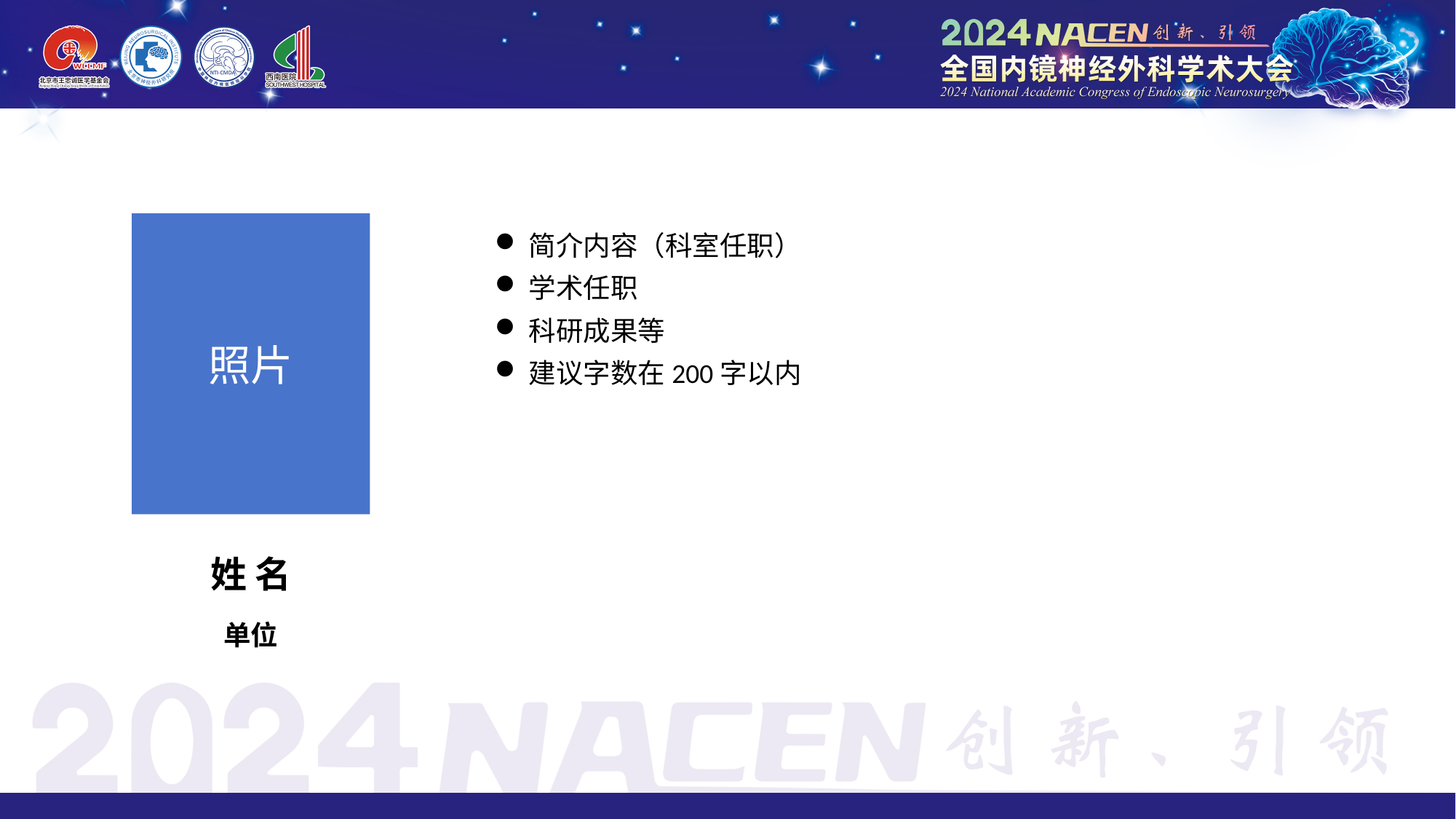

照片
简介内容（科室任职）
学术任职
科研成果等
建议字数在200字以内
姓 名
单位